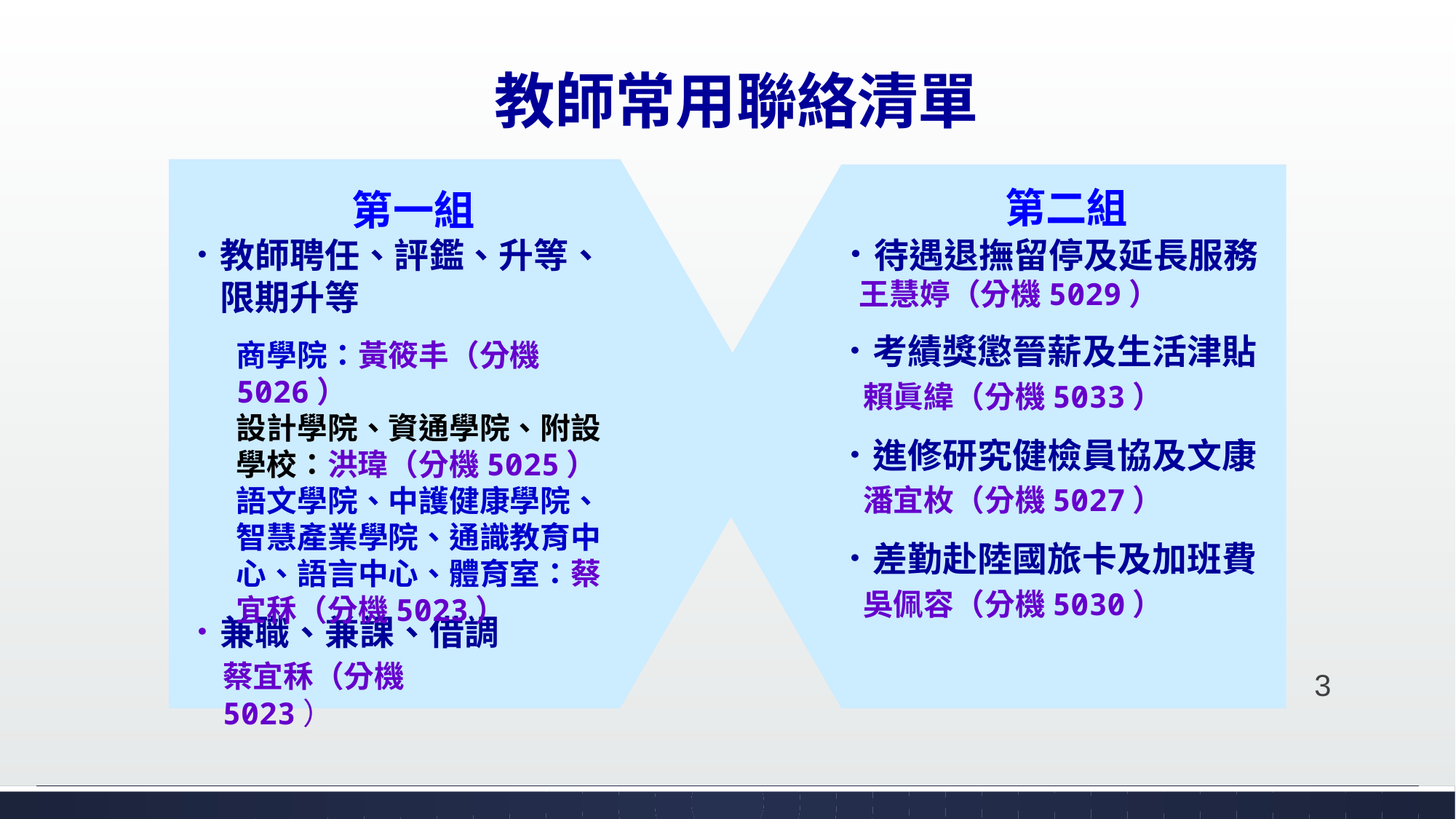

# 教師常用聯絡清單

第一組
．教師聘任、評鑑、升等、
　限期升等

．兼職、兼課、借調

第二組
．待遇退撫留停及延長服務
  王慧婷（分機5029）
．考績獎懲晉薪及生活津貼
  賴眞緯（分機5033）
．進修研究健檢員協及文康
  潘宜枚（分機5027）
．差勤赴陸國旅卡及加班費
  吳佩容（分機5030）

．

商學院：黃筱丰（分機5026）
設計學院、資通學院、附設
學校：洪瑋（分機5025）
語文學院、中護健康學院、
智慧產業學院、通識教育中
心、語言中心、體育室：蔡
宜秝（分機5023）
蔡宜秝（分機5023）
3